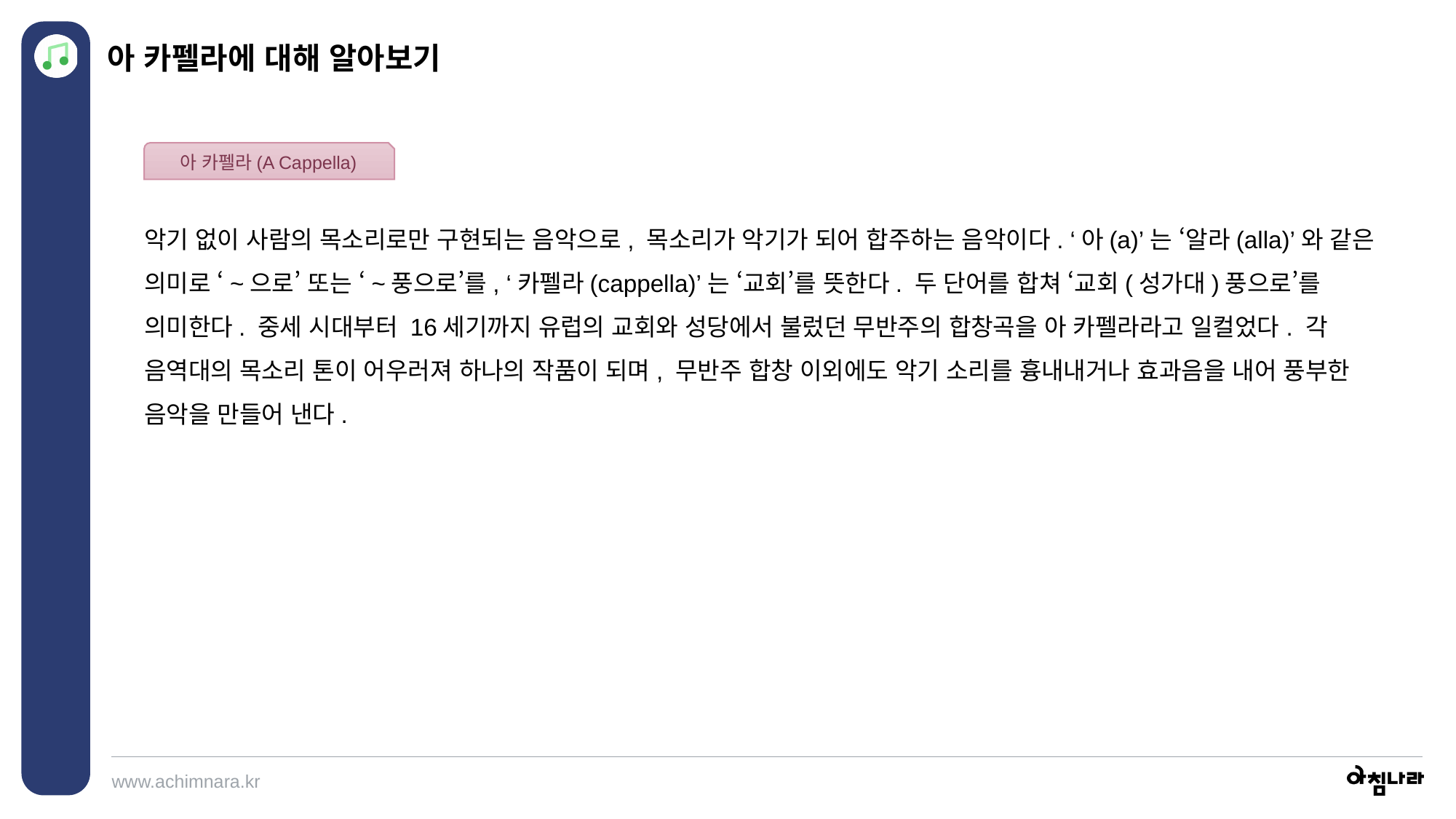

아 카펠라에 대해 알아보기
아 카펠라(A Cappella)
악기 없이 사람의 목소리로만 구현되는 음악으로, 목소리가 악기가 되어 합주하는 음악이다. ‘아(a)’는 ‘알라(alla)’와 같은 의미로 ‘~으로’ 또는 ‘~풍으로’를, ‘카펠라(cappella)’는 ‘교회’를 뜻한다. 두 단어를 합쳐 ‘교회(성가대)풍으로’를 의미한다. 중세 시대부터 16세기까지 유럽의 교회와 성당에서 불렀던 무반주의 합창곡을 아 카펠라라고 일컬었다. 각 음역대의 목소리 톤이 어우러져 하나의 작품이 되며, 무반주 합창 이외에도 악기 소리를 흉내내거나 효과음을 내어 풍부한 음악을 만들어 낸다.